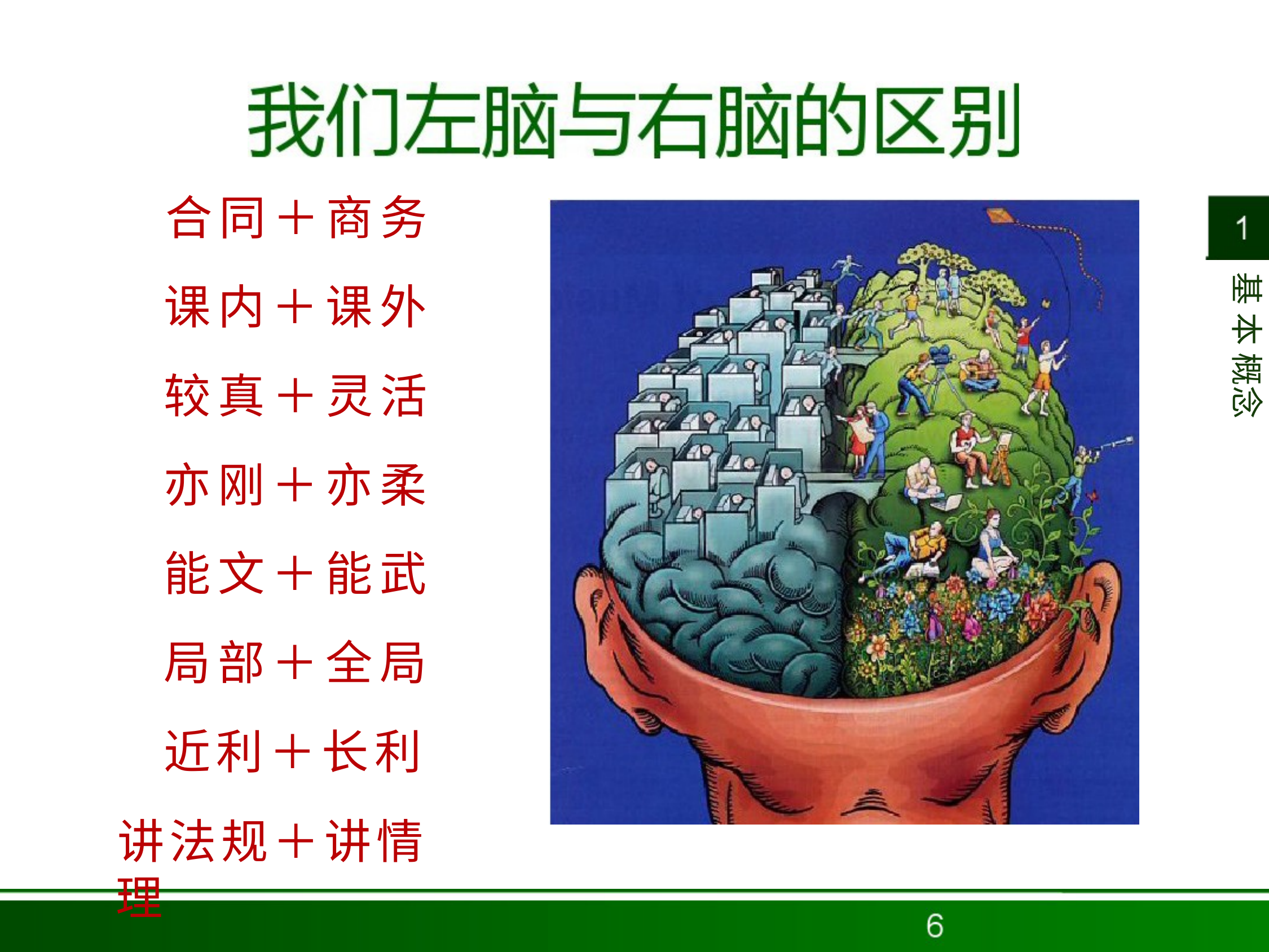

合同＋商务 课内＋课外 较真＋灵活 亦刚＋亦柔 能文＋能武 局部＋全局 近利＋长利
讲法规＋讲情理

基本 概念